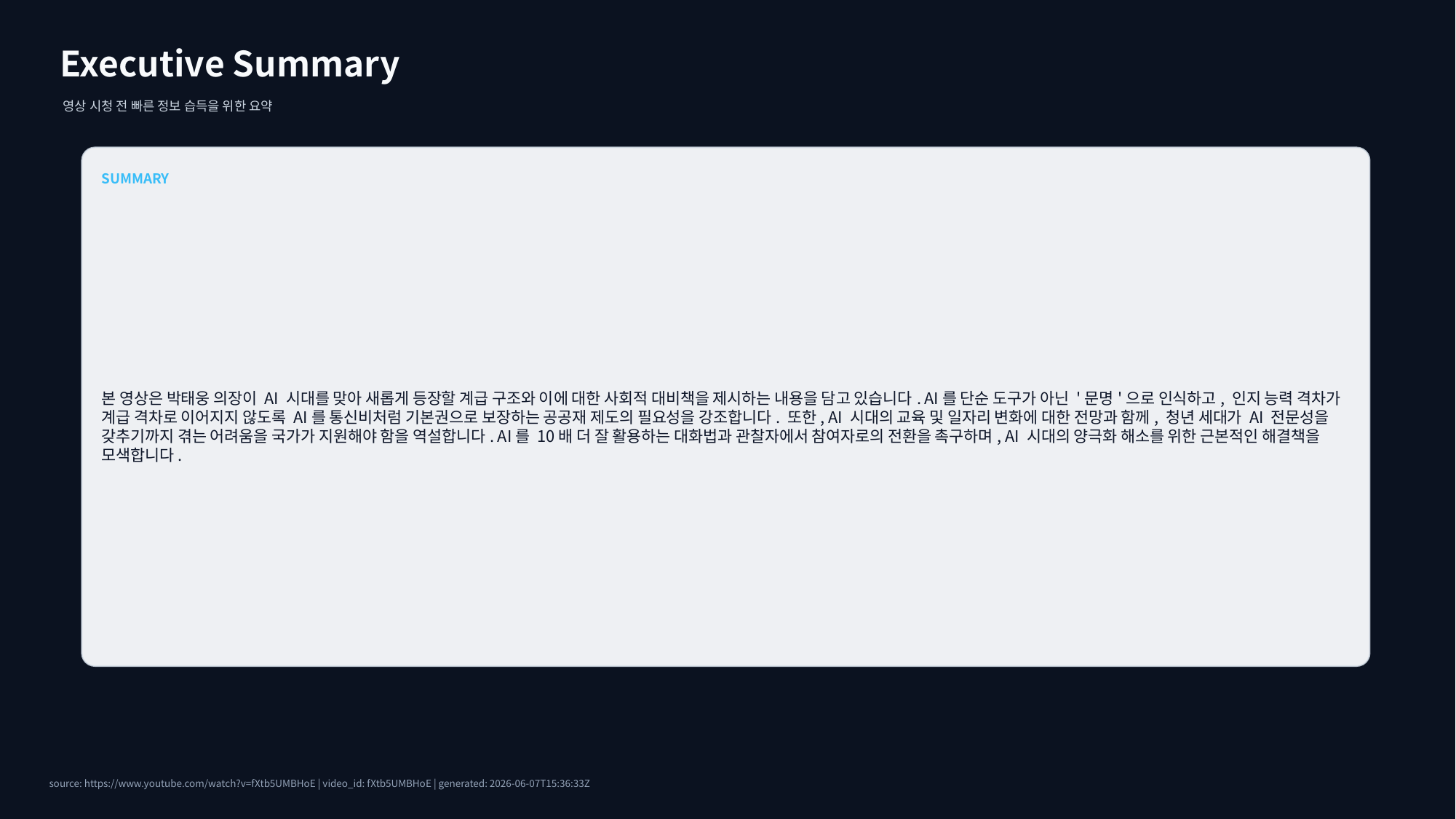

Executive Summary
영상 시청 전 빠른 정보 습득을 위한 요약

SUMMARY
본 영상은 박태웅 의장이 AI 시대를 맞아 새롭게 등장할 계급 구조와 이에 대한 사회적 대비책을 제시하는 내용을 담고 있습니다. AI를 단순 도구가 아닌 '문명'으로 인식하고, 인지 능력 격차가 계급 격차로 이어지지 않도록 AI를 통신비처럼 기본권으로 보장하는 공공재 제도의 필요성을 강조합니다. 또한, AI 시대의 교육 및 일자리 변화에 대한 전망과 함께, 청년 세대가 AI 전문성을 갖추기까지 겪는 어려움을 국가가 지원해야 함을 역설합니다. AI를 10배 더 잘 활용하는 대화법과 관찰자에서 참여자로의 전환을 촉구하며, AI 시대의 양극화 해소를 위한 근본적인 해결책을 모색합니다.
source: https://www.youtube.com/watch?v=fXtb5UMBHoE | video_id: fXtb5UMBHoE | generated: 2026-06-07T15:36:33Z